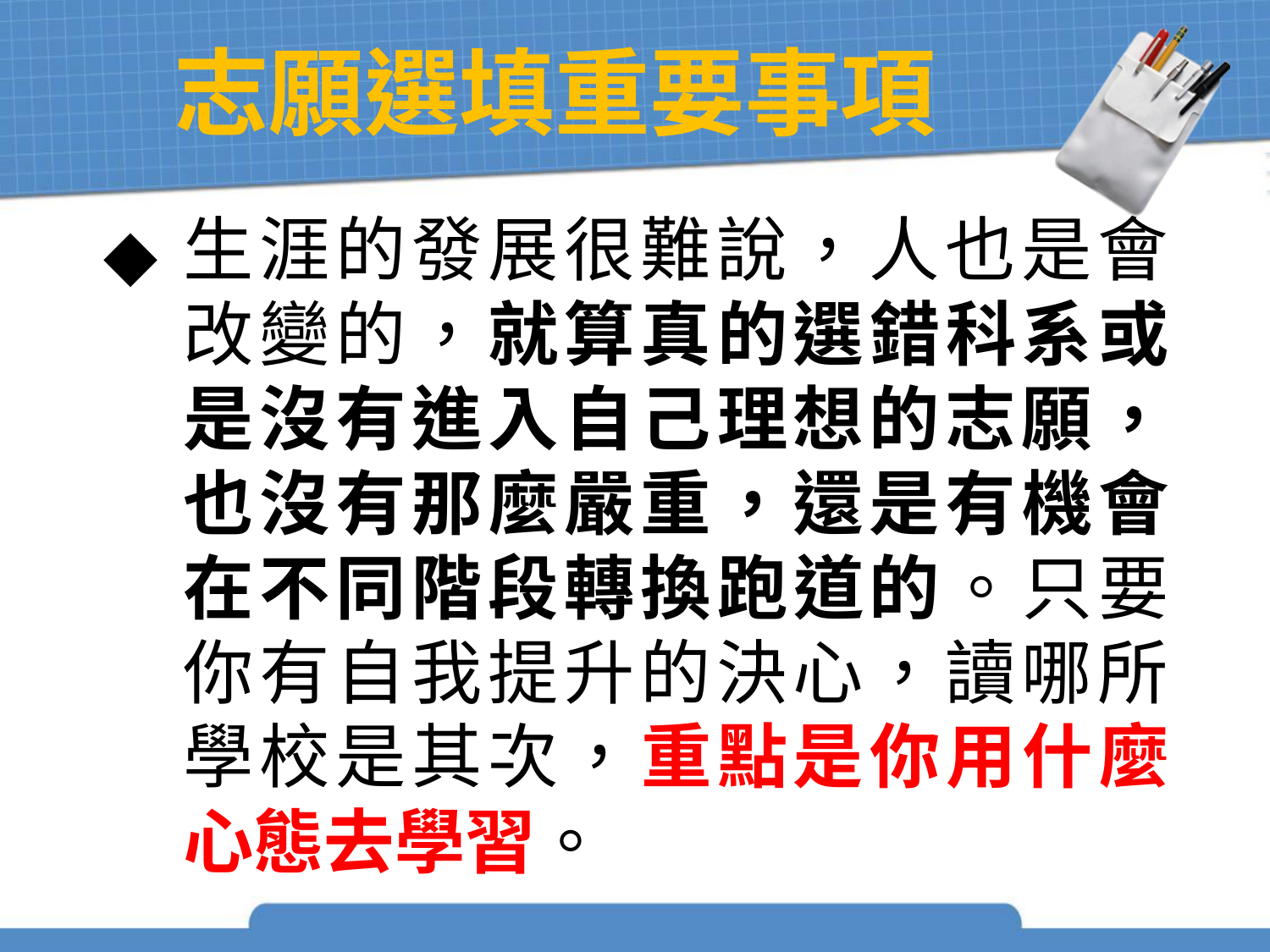

志願選填重要事項
生涯的發展很難說，人也是會改變的，就算真的選錯科系或是沒有進入自己理想的志願，也沒有那麼嚴重，還是有機會在不同階段轉換跑道的。只要你有自我提升的決心，讀哪所學校是其次，重點是你用什麼心態去學習。